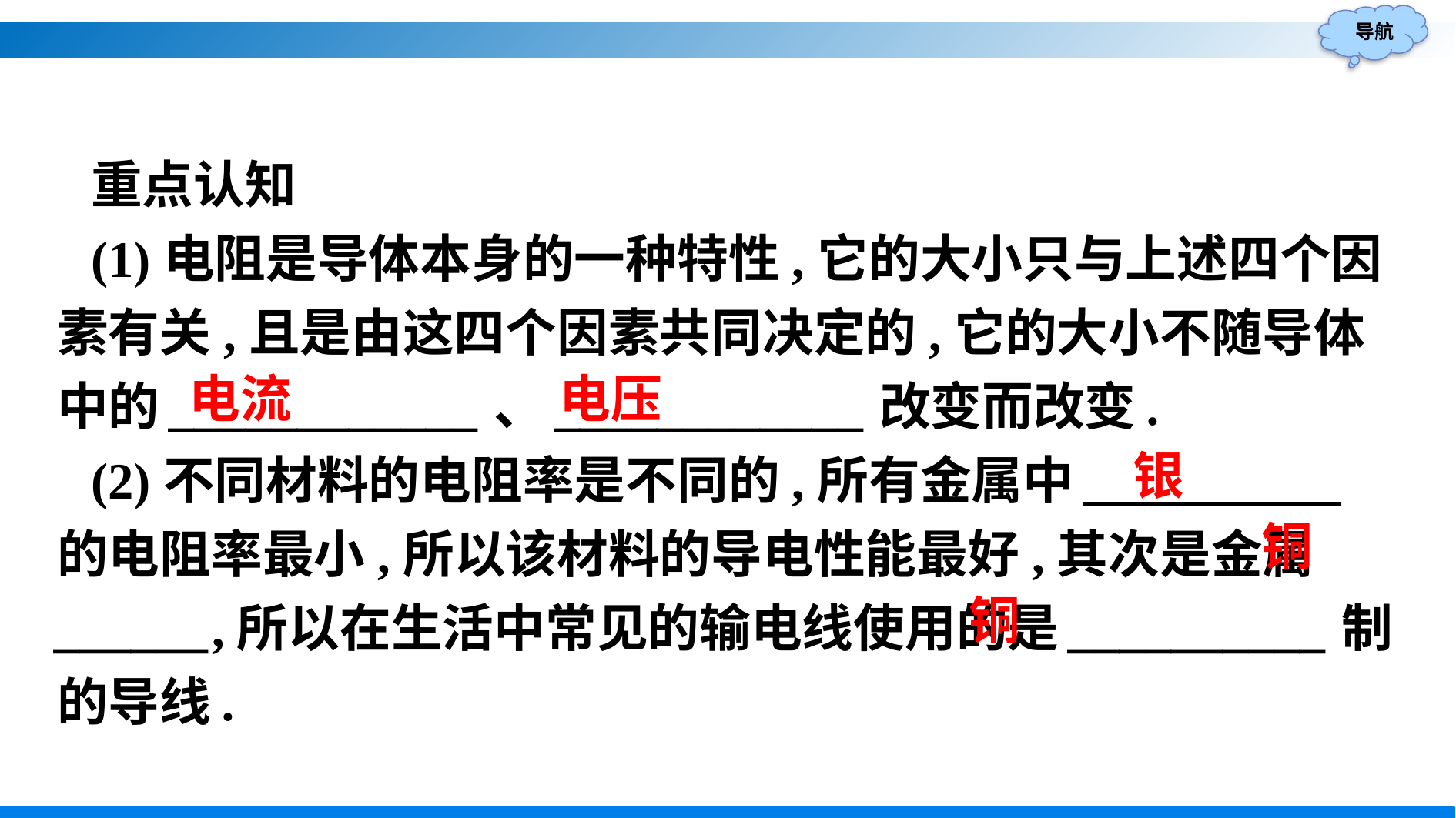

重点认知
(1)电阻是导体本身的一种特性,它的大小只与上述四个因素有关,且是由这四个因素共同决定的,它的大小不随导体中的____________、____________改变而改变.
(2)不同材料的电阻率是不同的,所有金属中__________的电阻率最小,所以该材料的导电性能最好,其次是金属______,所以在生活中常见的输电线使用的是__________制的导线.
电压
电流
银
铜
铜